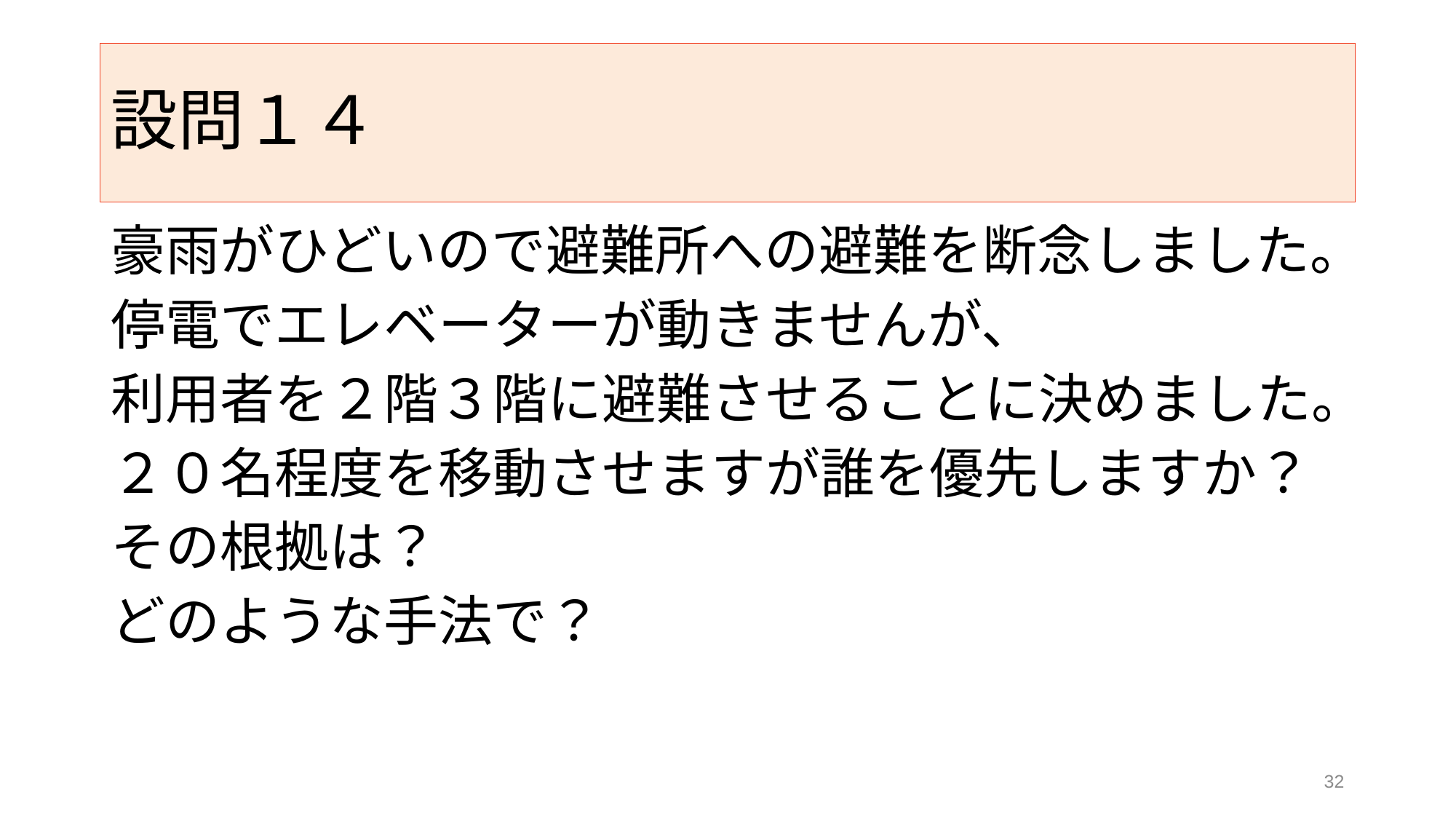

# 設問１４
豪雨がひどいので避難所への避難を断念しました。
停電でエレベーターが動きませんが、
利用者を２階３階に避難させることに決めました。
２０名程度を移動させますが誰を優先しますか？
その根拠は？
どのような手法で？
32